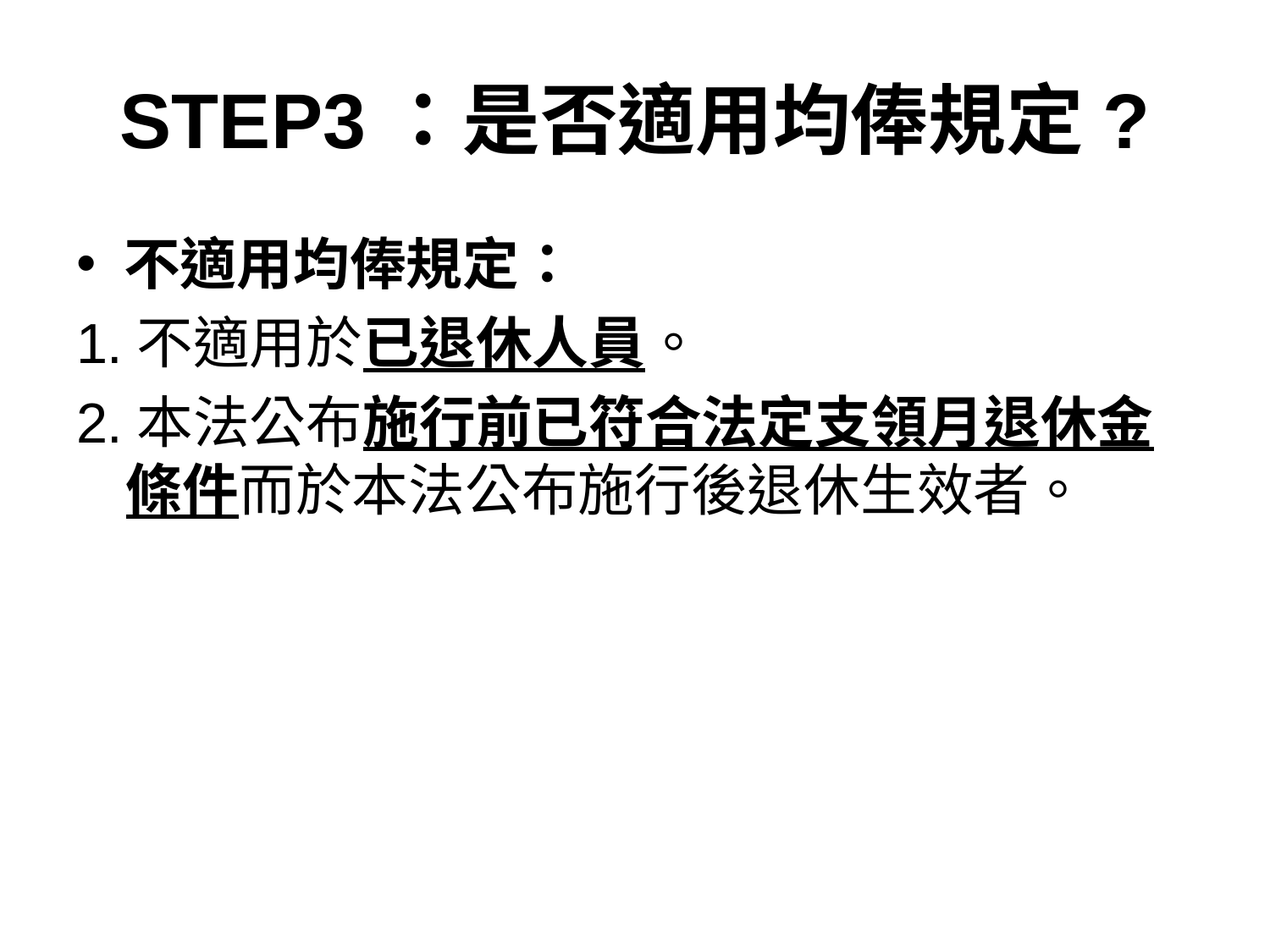

# STEP3：是否適用均俸規定?
不適用均俸規定：
1.不適用於已退休人員。
2.本法公布施行前已符合法定支領月退休金條件而於本法公布施行後退休生效者。